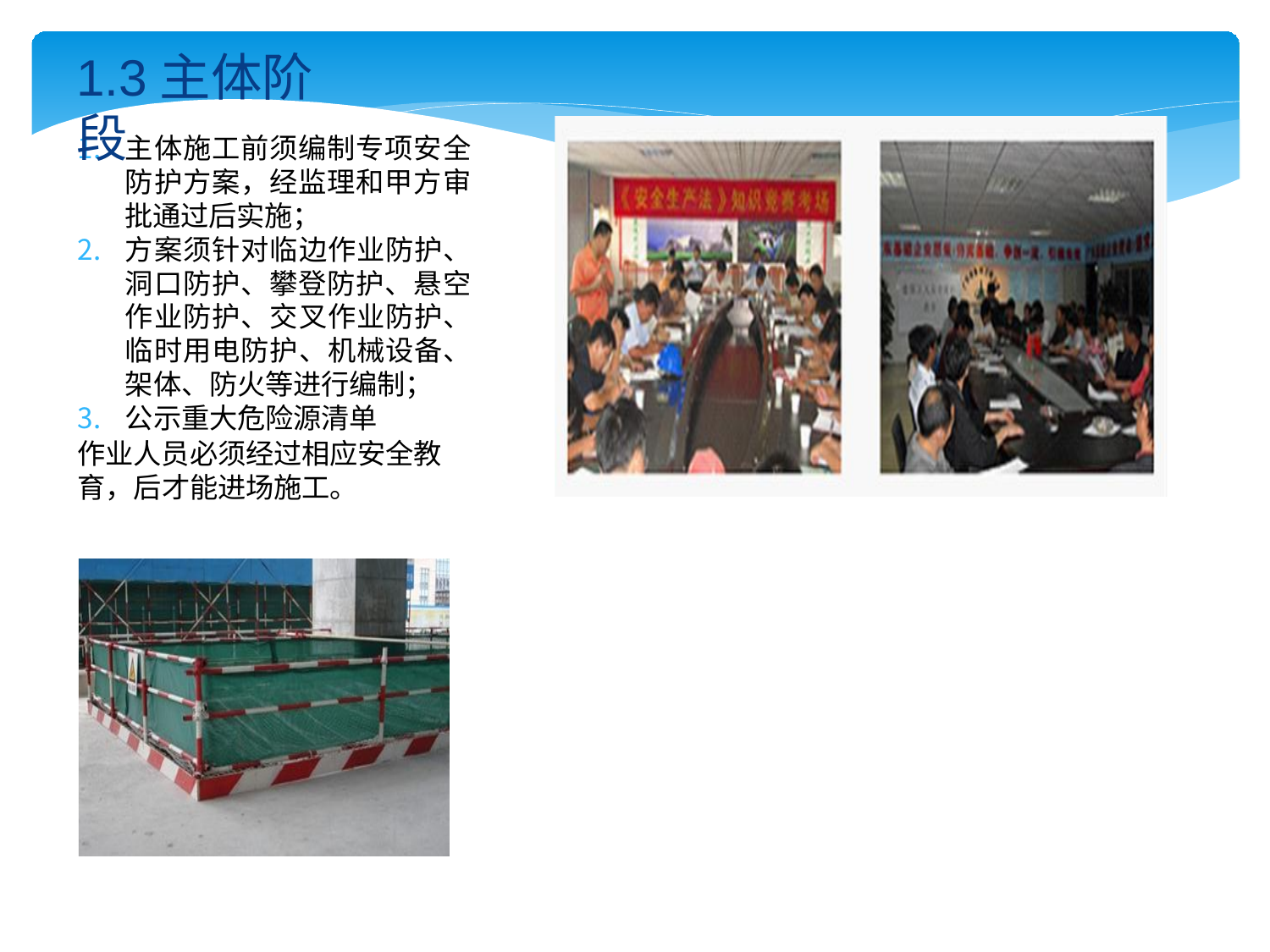

# 1.3主体阶段

主体施工前须编制专项安全 防护方案，经监理和甲方审 批通过后实施；
方案须针对临边作业防护、 洞口防护、攀登防护、悬空 作业防护、交叉作业防护、 临时用电防护、机械设备、 架体、防火等进行编制；
公示重大危险源清单
作业人员必须经过相应安全教 育，后才能进场施工。